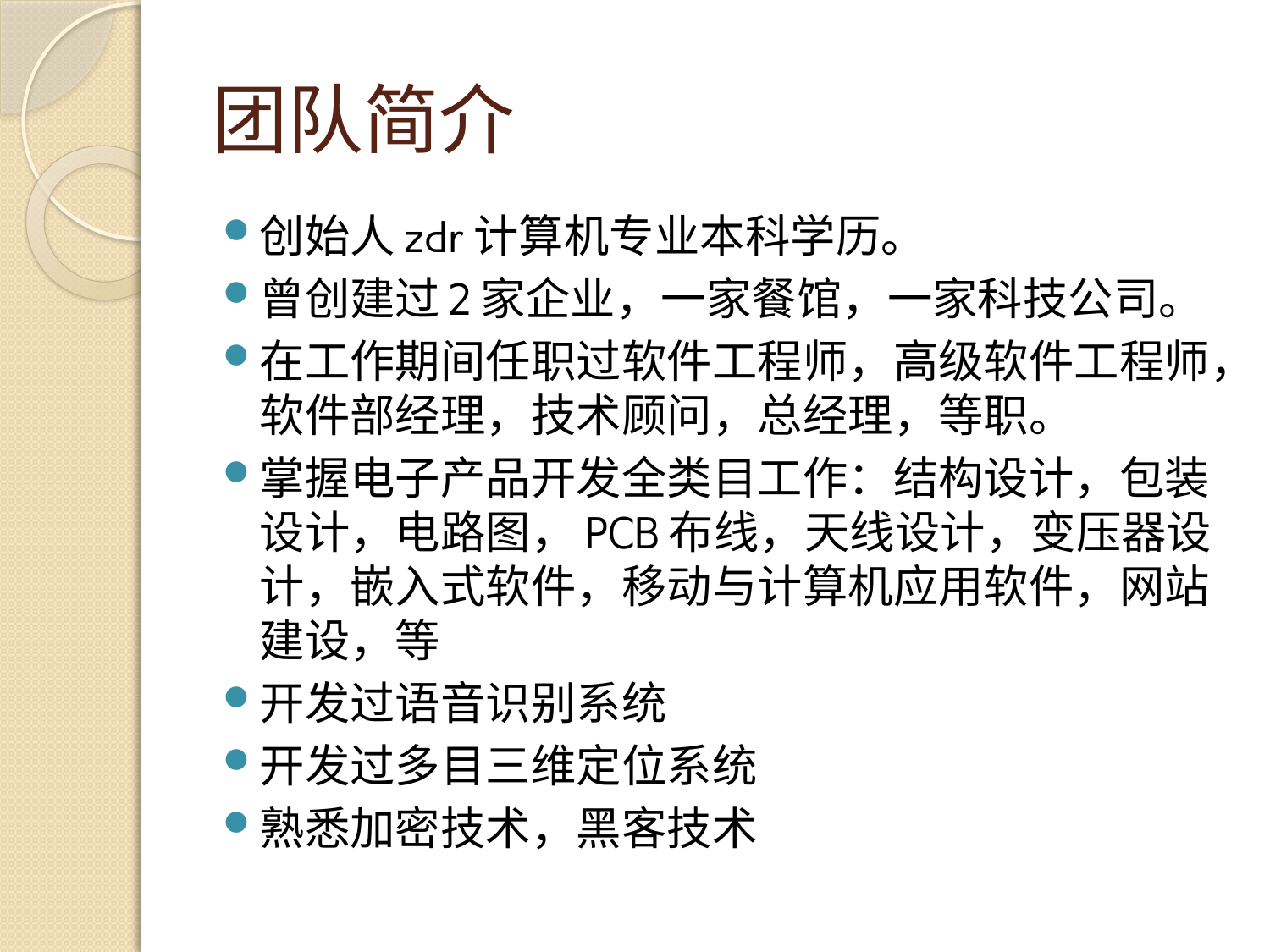

# 团队简介
创始人zdr计算机专业本科学历。
曾创建过2家企业，一家餐馆，一家科技公司。
在工作期间任职过软件工程师，高级软件工程师，软件部经理，技术顾问，总经理，等职。
掌握电子产品开发全类目工作：结构设计，包装设计，电路图，PCB布线，天线设计，变压器设计，嵌入式软件，移动与计算机应用软件，网站建设，等
开发过语音识别系统
开发过多目三维定位系统
熟悉加密技术，黑客技术